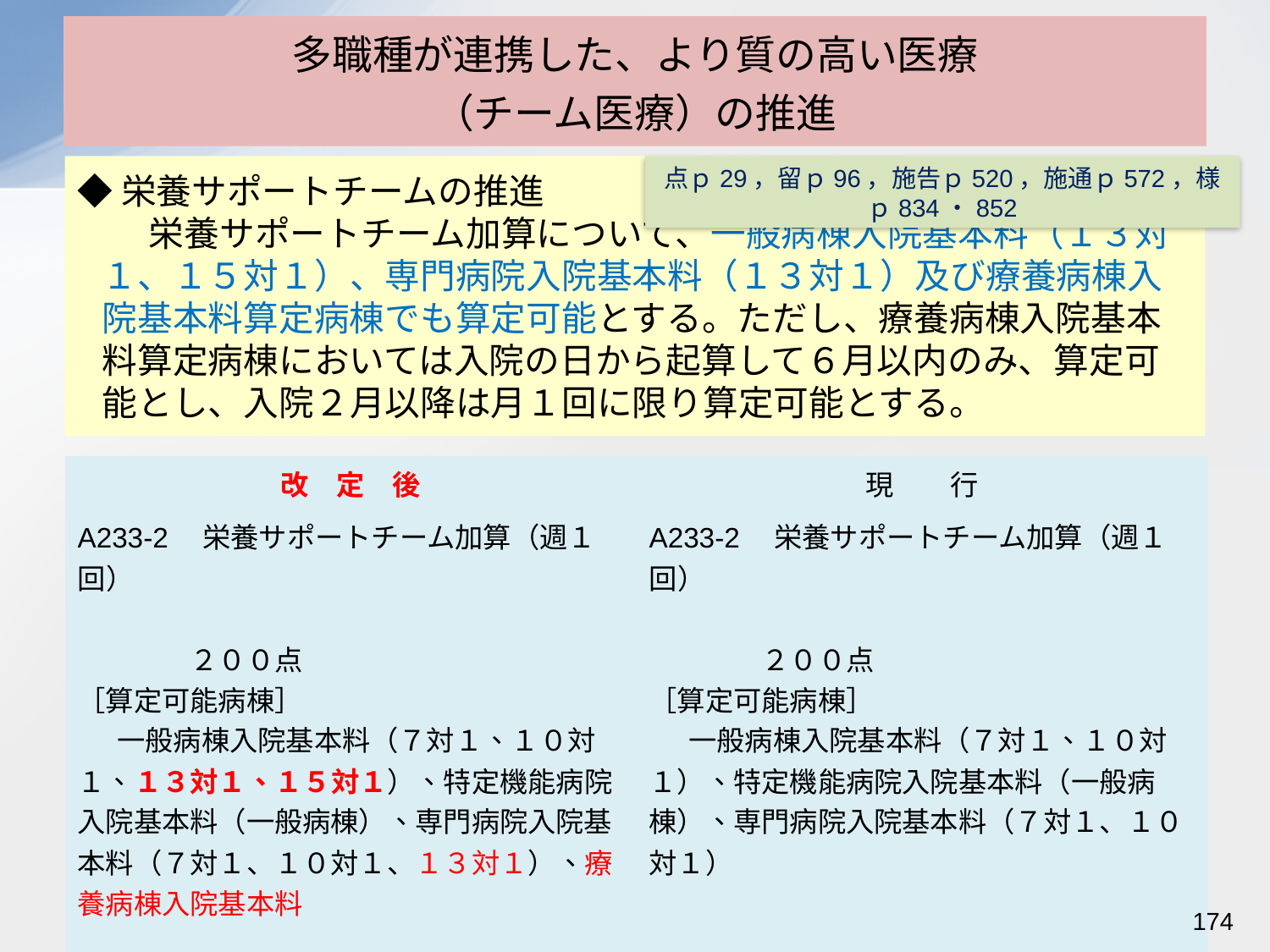

# 多職種が連携した、より質の高い医療 （チーム医療）の推進
◆栄養サポートチームの推進
　栄養サポートチーム加算について、一般病棟入院基本料（１３対１、１５対１）、専門病院入院基本料（１３対１）及び療養病棟入院基本料算定病棟でも算定可能とする。ただし、療養病棟入院基本料算定病棟においては入院の日から起算して６月以内のみ、算定可能とし、入院２月以降は月１回に限り算定可能とする。
点ｐ29，留ｐ96，施告ｐ520，施通ｐ572，様ｐ834・852
| 改　定　後 | 現　　行 |
| --- | --- |
| A233-2　栄養サポートチーム加算（週１回） 　　　　　　　　　　　　　　　　　　　　　　　２００点 ［算定可能病棟］ 　一般病棟入院基本料（７対１、１０対１、１３対１、１５対１）、特定機能病院入院基本料（一般病棟）、専門病院入院基本料（７対１、１０対１、１３対１）、療養病棟入院基本料 　ただし、療養病棟については、入院日から起算して６月以内に限り算定可能とし、入院１月までは週１回、入院２月以降６月までは月１回に限り算定可能とする。 | A233-2　栄養サポートチーム加算（週１回） 　　　　　　　　　　　　　　　　　　　　　　　２００点 ［算定可能病棟］ 　一般病棟入院基本料（７対１、１０対１）、特定機能病院入院基本料（一般病棟）、専門病院入院基本料（７対１、１０対１） |
174